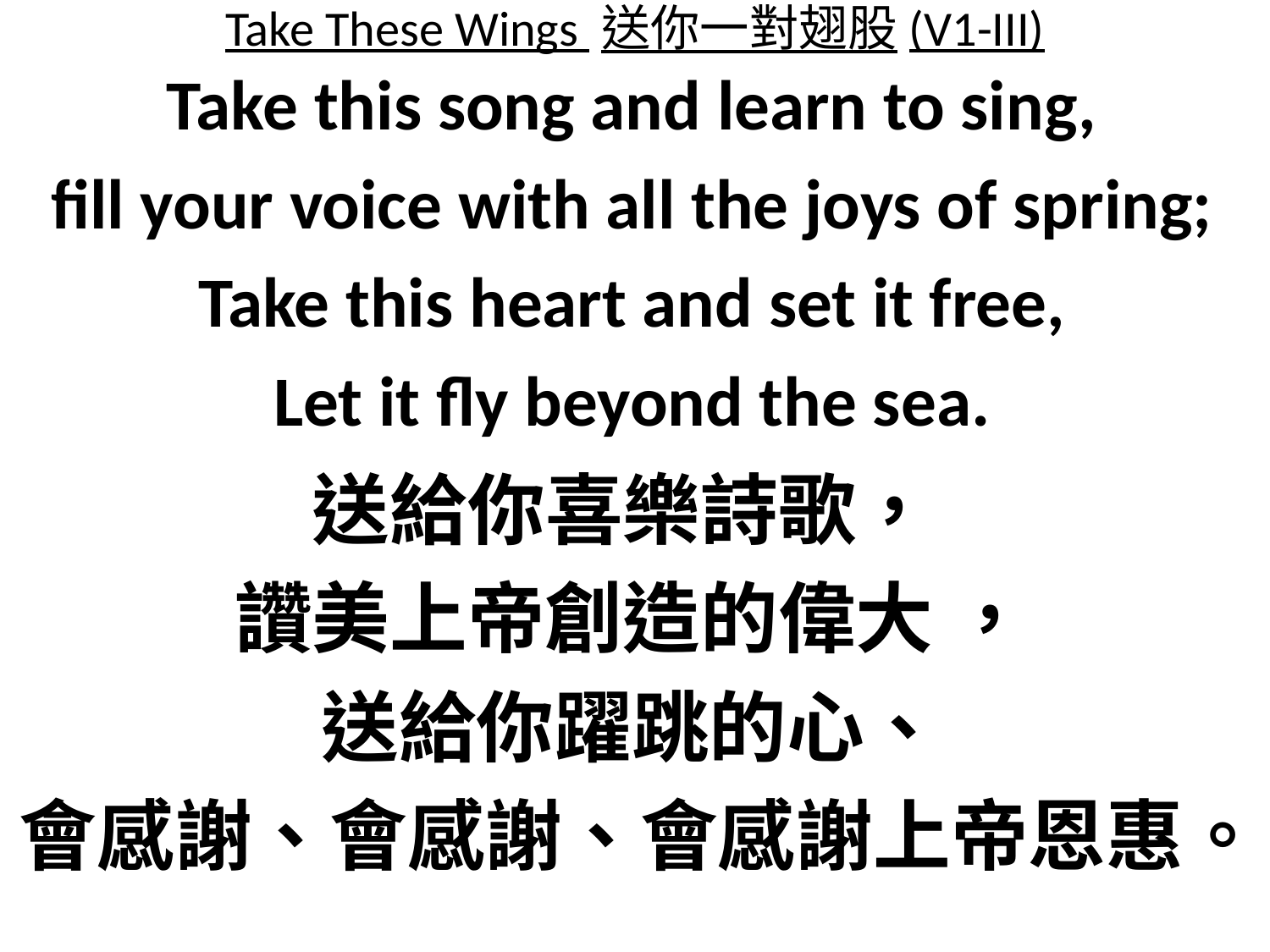

# Take These Wings 送你一對翅股(V1-III)
Take this song and learn to sing,
fill your voice with all the joys of spring;
Take this heart and set it free,
Let it fly beyond the sea.

送給你喜樂詩歌，
讚美上帝創造的偉大 ，
送給你躍跳的心、
會感謝、會感謝、會感謝上帝恩惠。